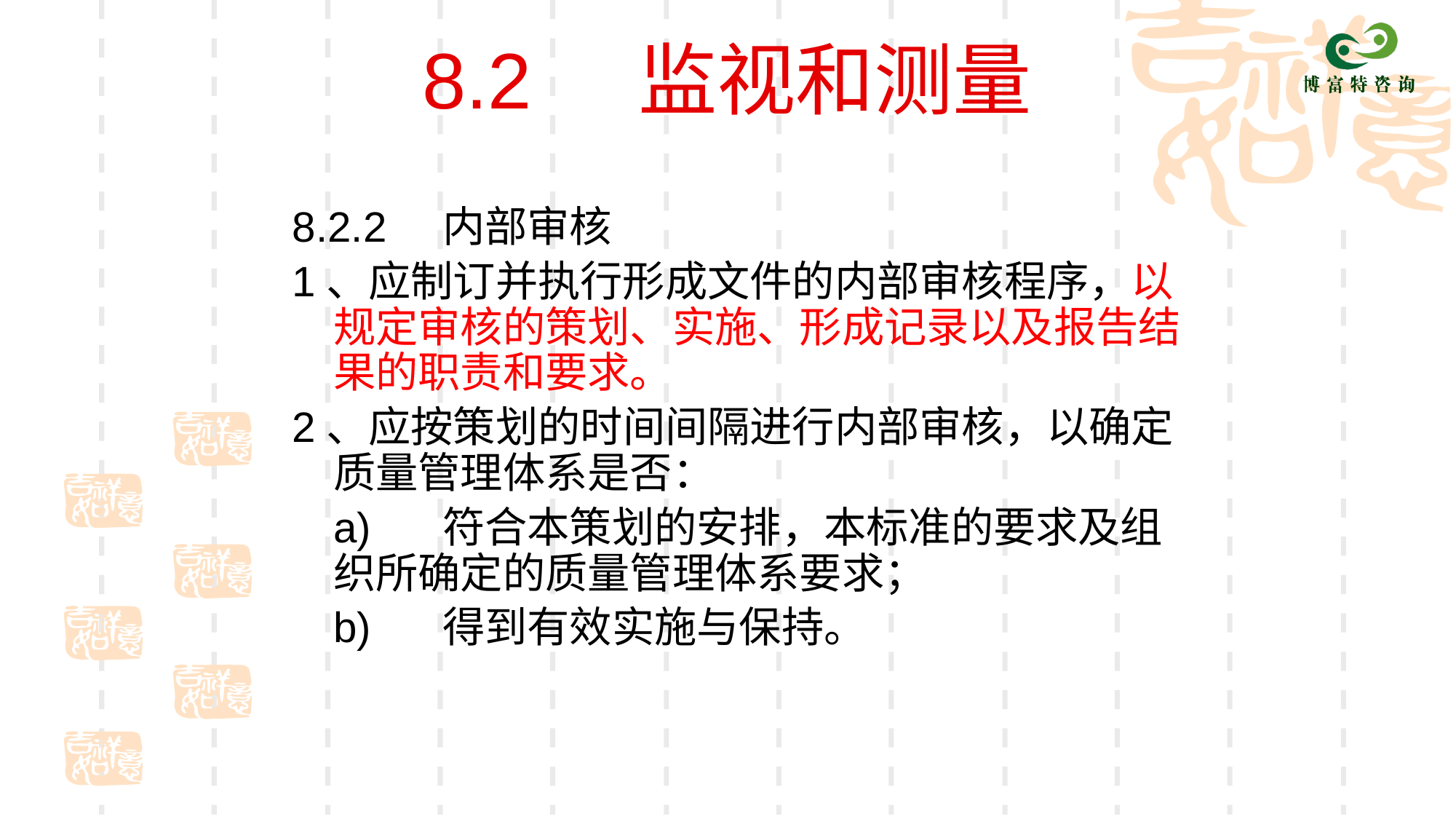

# 8.2    监视和测量
8.2.2	内部审核
1、应制订并执行形成文件的内部审核程序，以规定审核的策划、实施、形成记录以及报告结果的职责和要求。
2、应按策划的时间间隔进行内部审核，以确定质量管理体系是否：
	a) 	符合本策划的安排，本标准的要求及组织所确定的质量管理体系要求；
	b)	得到有效实施与保持。